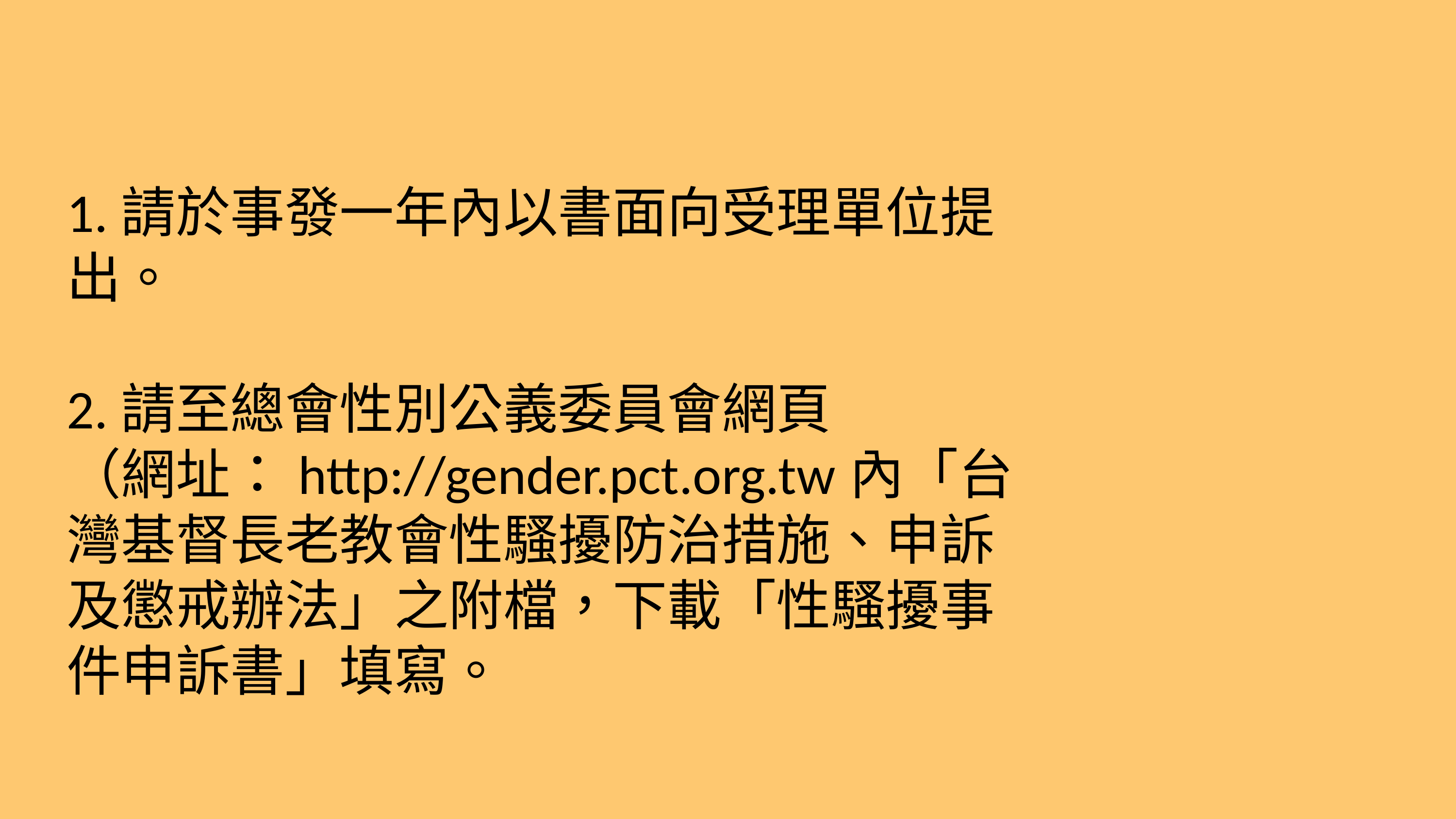

1.請於事發一年內以書面向受理單位提出。

2.請至總會性別公義委員會網頁
（網址：http://gender.pct.org.tw內「台灣基督長老教會性騷擾防治措施、申訴及懲戒辦法」之附檔，下載「性騷擾事件申訴書」填寫。